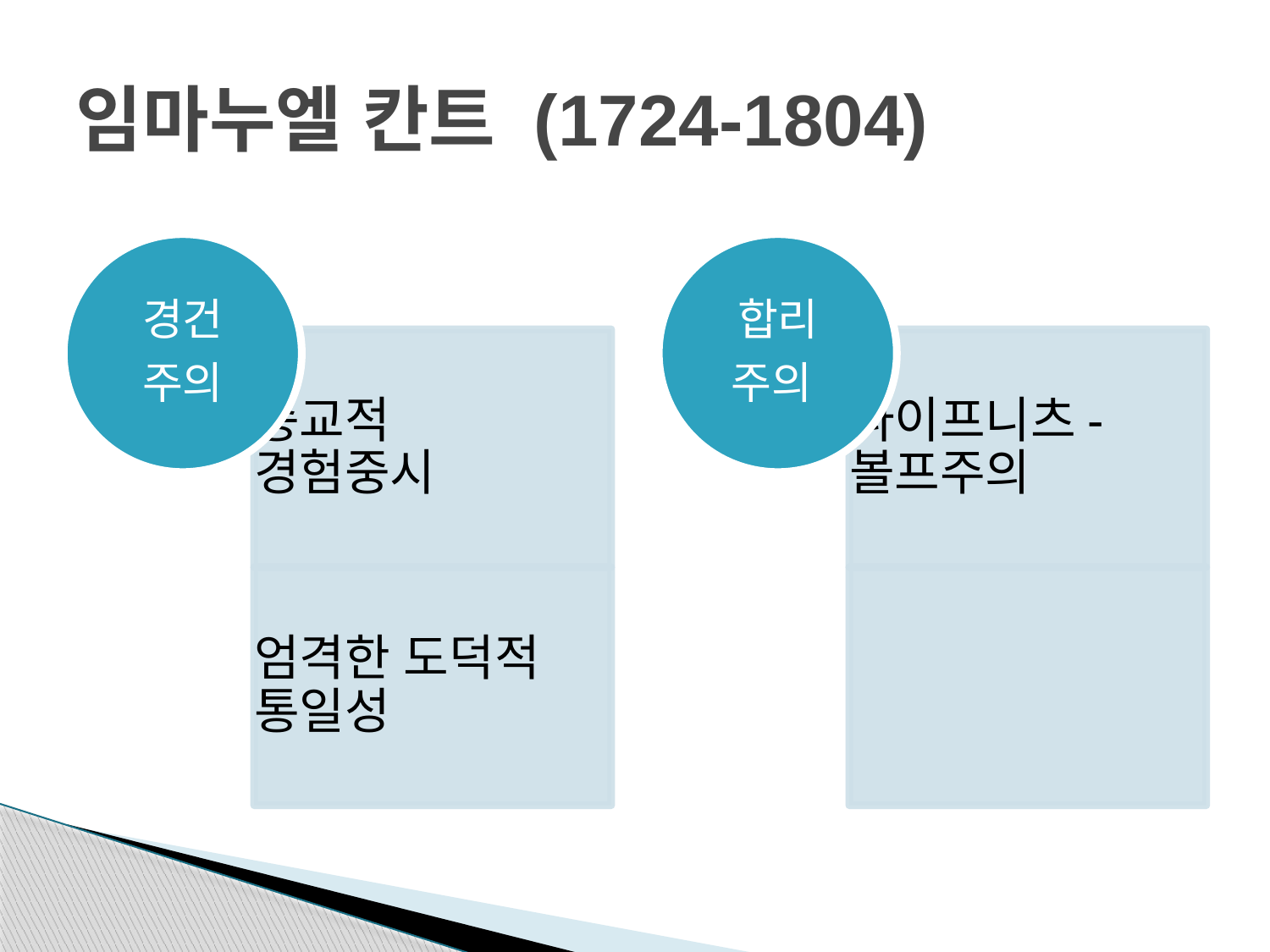

# 임마누엘 칸트 (1724-1804)
경건
주의
합리
주의
종교적 경험중시
라이프니츠- 볼프주의
엄격한 도덕적 통일성